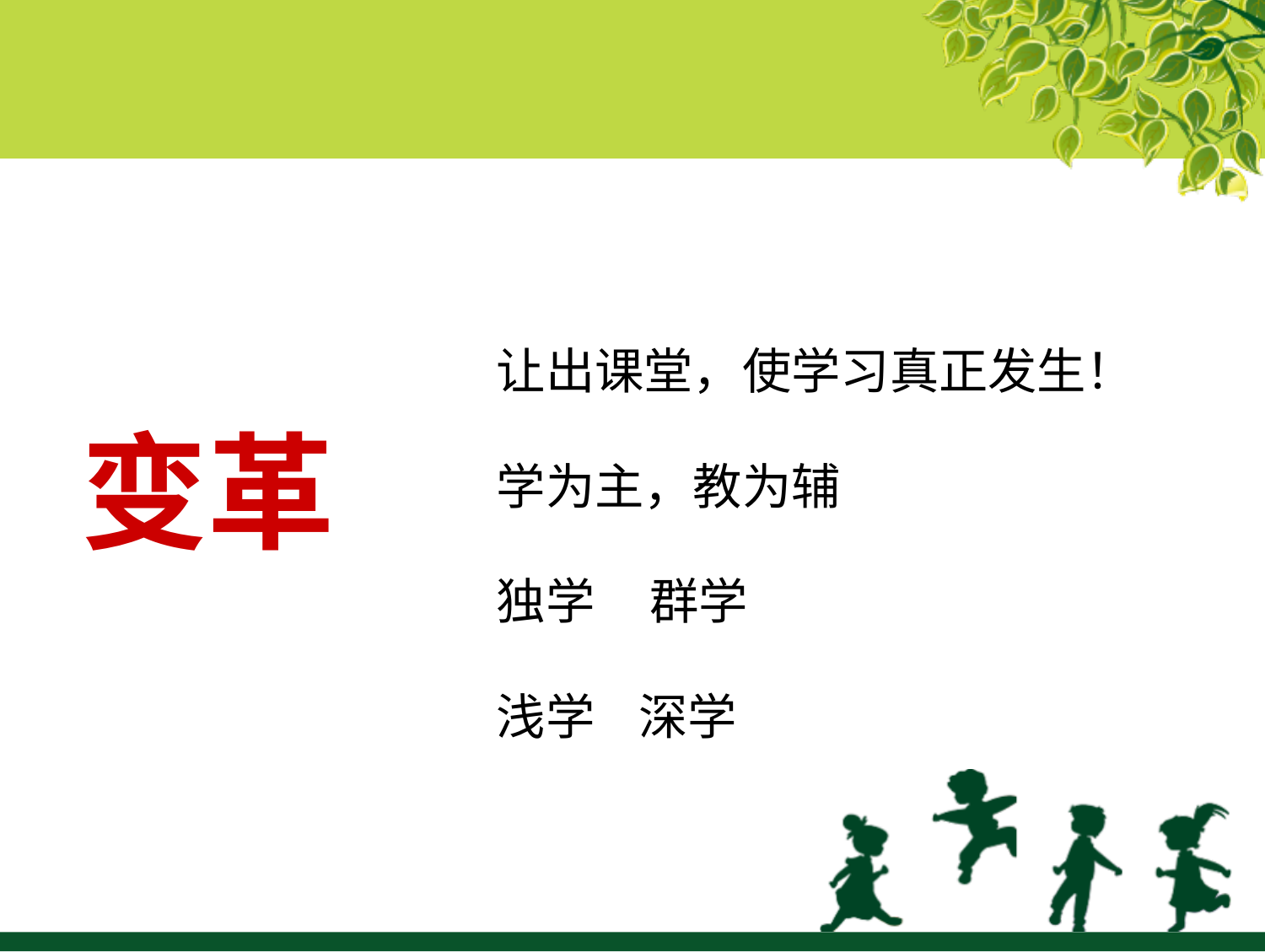

让出课堂，使学习真正发生！
学为主，教为辅
独学     群学
浅学    深学
变革